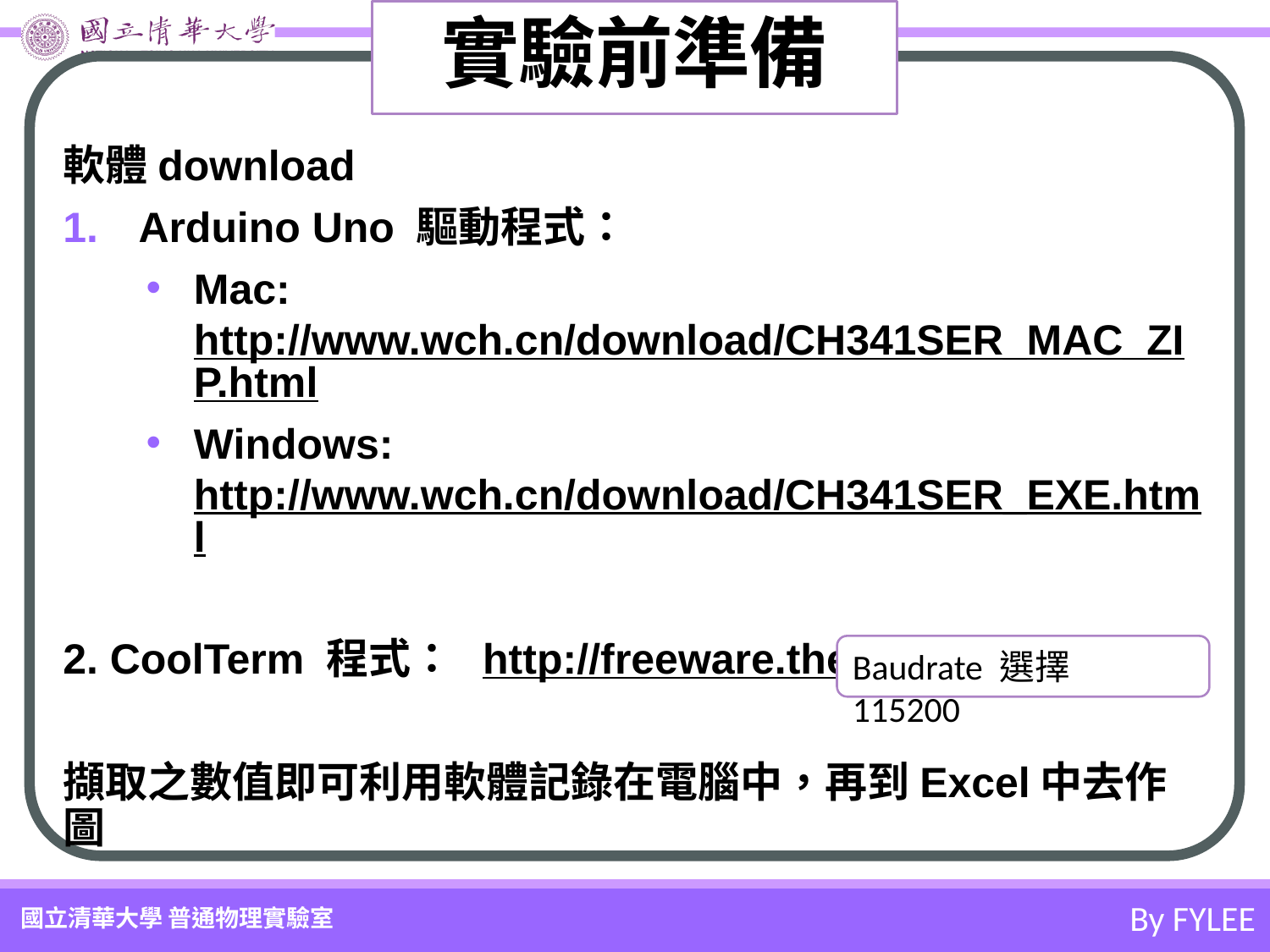

# 實驗前準備
軟體download
 Arduino Uno 驅動程式：
Mac: http://www.wch.cn/download/CH341SER_MAC_ZIP.html
Windows: http://www.wch.cn/download/CH341SER_EXE.html

2. CoolTerm 程式：  http://freeware.the-meiers.org

擷取之數值即可利用軟體記錄在電腦中，再到Excel中去作圖
需確認Arduino板是否已換原廠板
Baudrate 選擇 115200